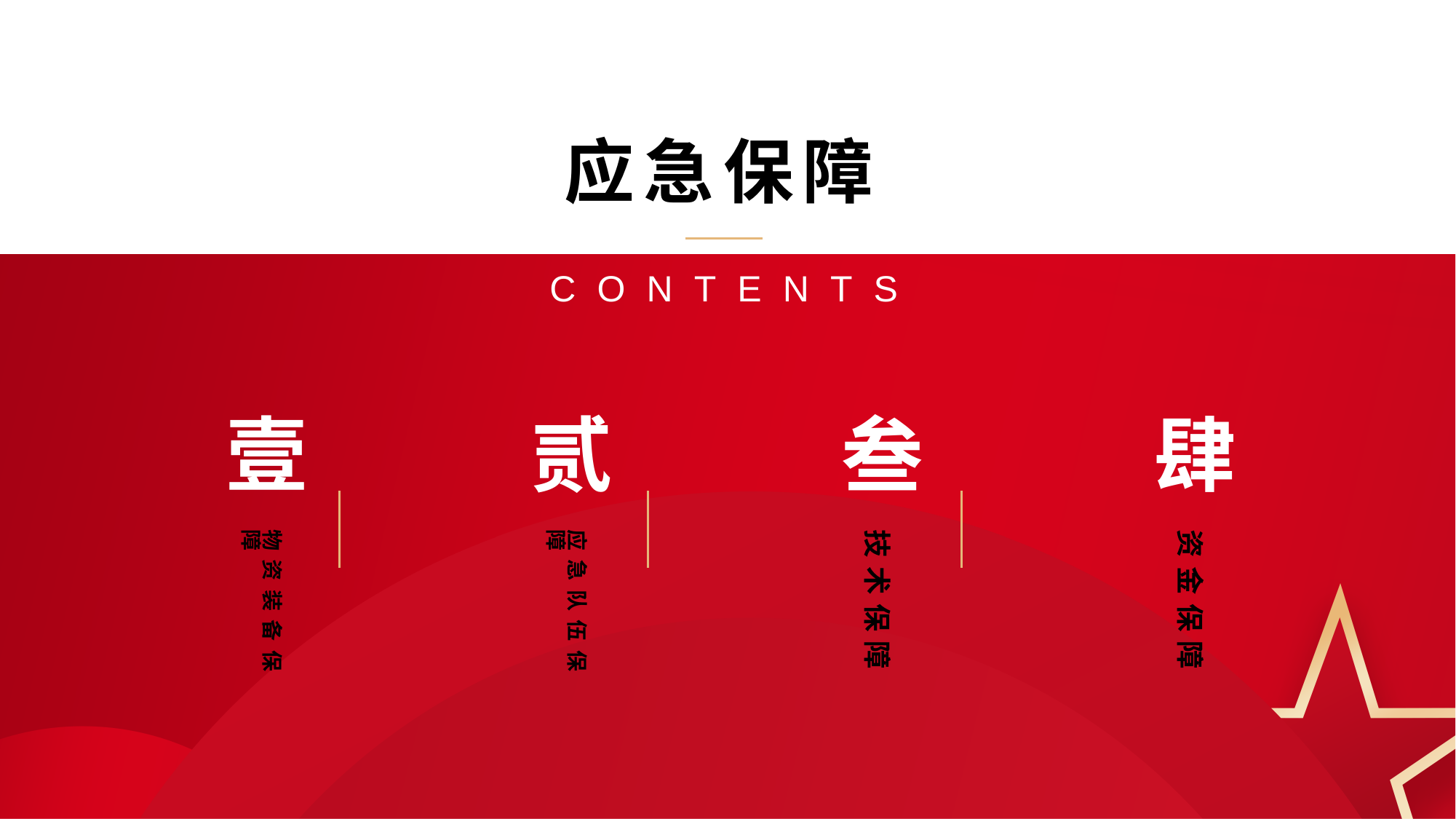

应急保障
CONTENTS
壹
贰
叁
肆
物资装备保障
应急队伍保障
技术保障
资金保障